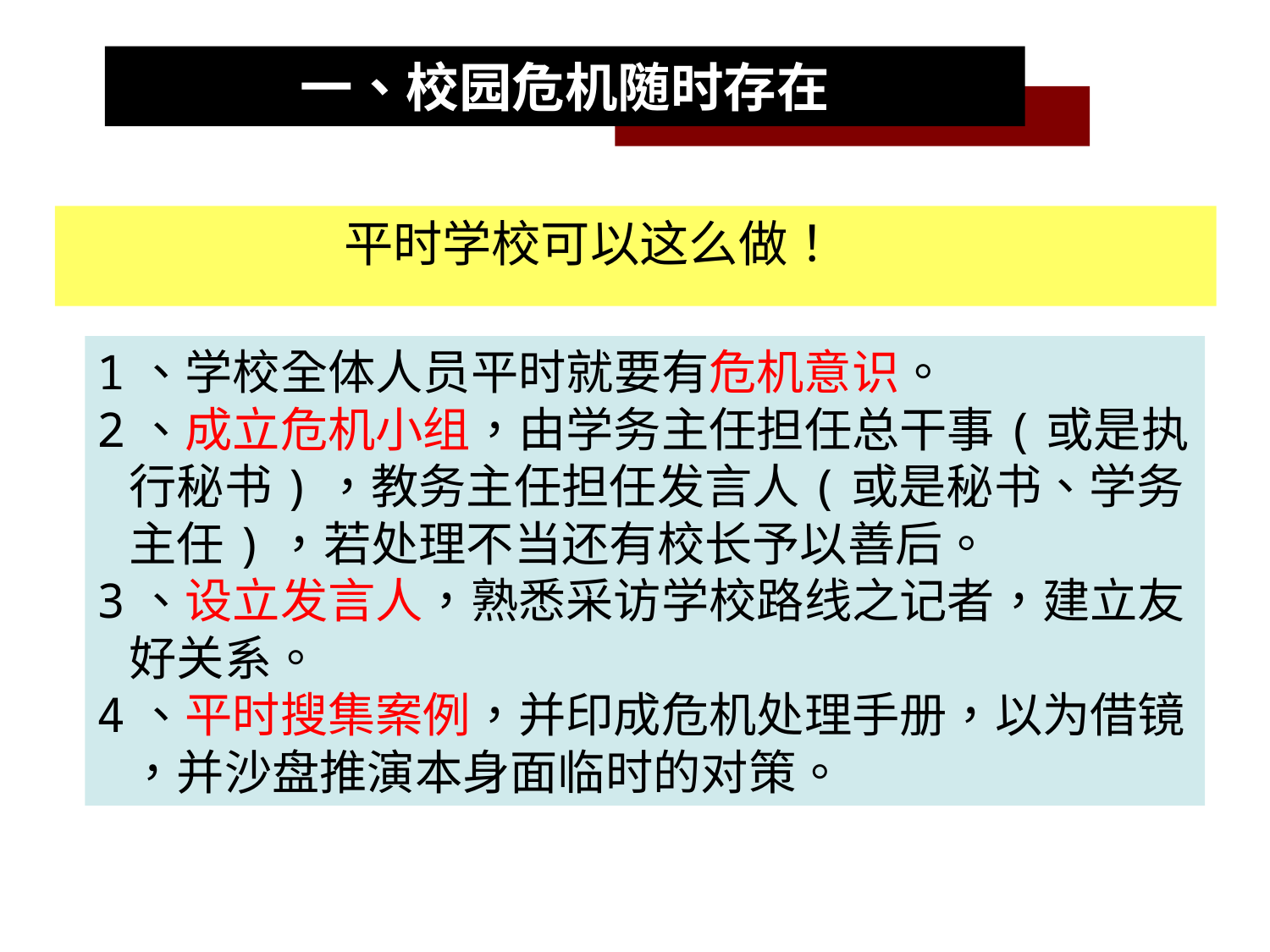

一、校园危机随时存在

                       平时学校可以这么做！

1、学校全体人员平时就要有危机意识。
2、成立危机小组，由学务主任担任总干事(或是执
   行秘书)，教务主任担任发言人(或是秘书、学务
   主任)，若处理不当还有校长予以善后。
3、设立发言人，熟悉采访学校路线之记者，建立友
   好关系。
4、平时搜集案例，并印成危机处理手册，以为借镜
   ，并沙盘推演本身面临时的对策。